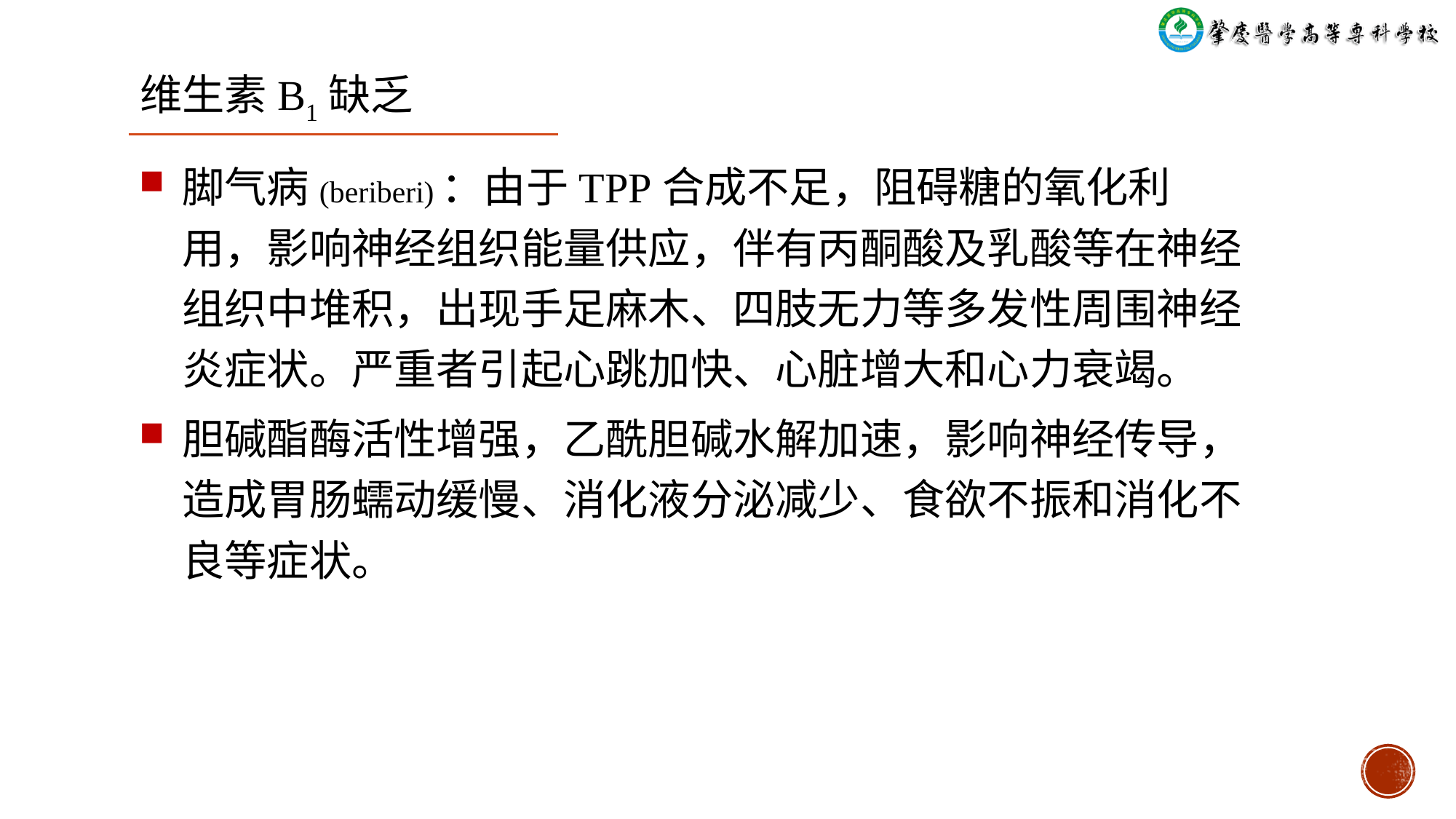

维生素B1缺乏
脚气病(beriberi)：由于TPP合成不足，阻碍糖的氧化利用，影响神经组织能量供应，伴有丙酮酸及乳酸等在神经组织中堆积，出现手足麻木、四肢无力等多发性周围神经炎症状。严重者引起心跳加快、心脏增大和心力衰竭。
胆碱酯酶活性增强，乙酰胆碱水解加速，影响神经传导，造成胃肠蠕动缓慢、消化液分泌减少、食欲不振和消化不良等症状。